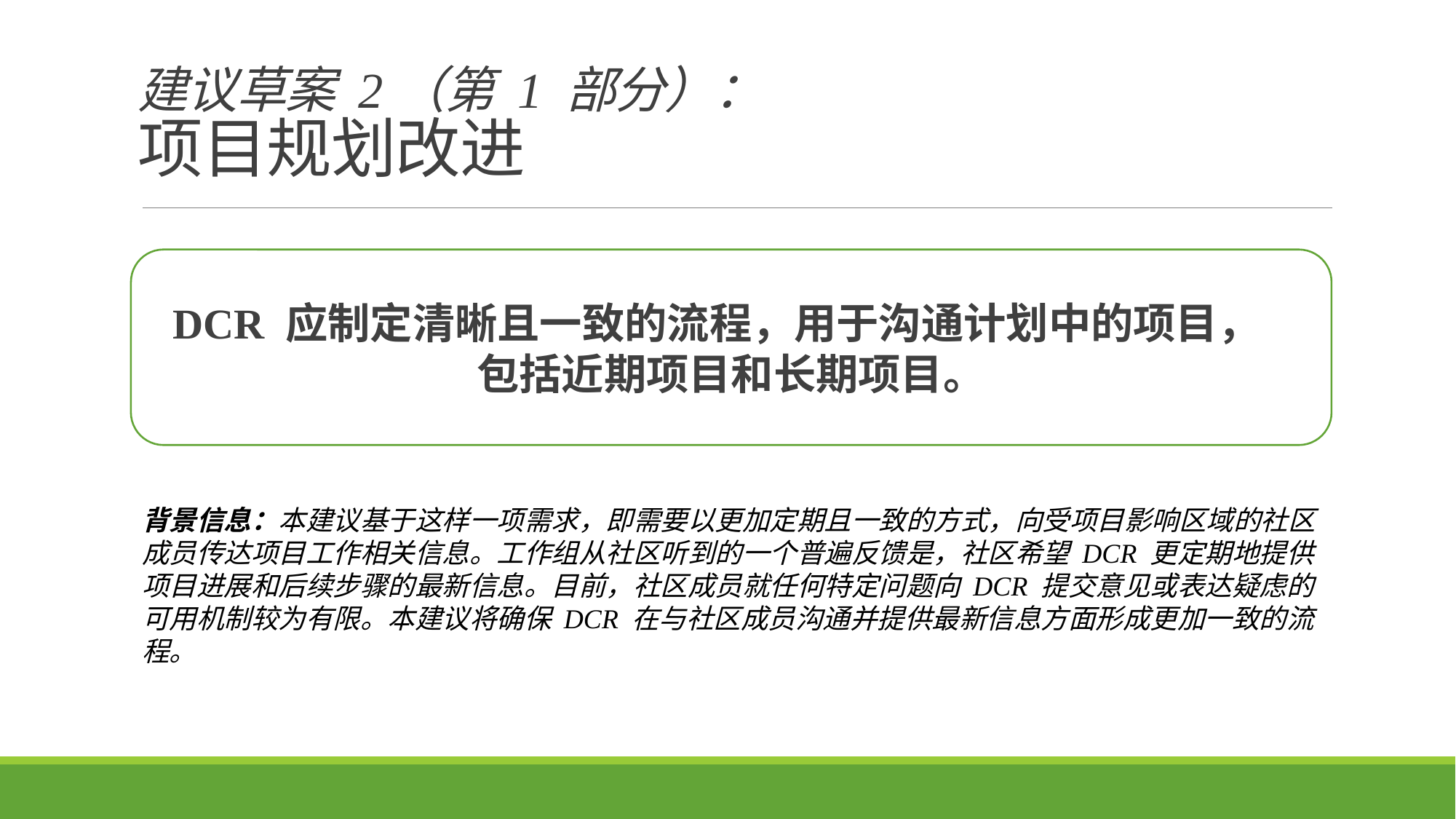

建议草案 2（第 1 部分）：
项目规划改进
DCR 应制定清晰且一致的流程，用于沟通计划中的项目，    包括近期项目和长期项目。
背景信息：本建议基于这样一项需求，即需要以更加定期且一致的方式，向受项目影响区域的社区成员传达项目工作相关信息。工作组从社区听到的一个普遍反馈是，社区希望 DCR 更定期地提供项目进展和后续步骤的最新信息。目前，社区成员就任何特定问题向 DCR 提交意见或表达疑虑的可用机制较为有限。本建议将确保 DCR 在与社区成员沟通并提供最新信息方面形成更加一致的流程。